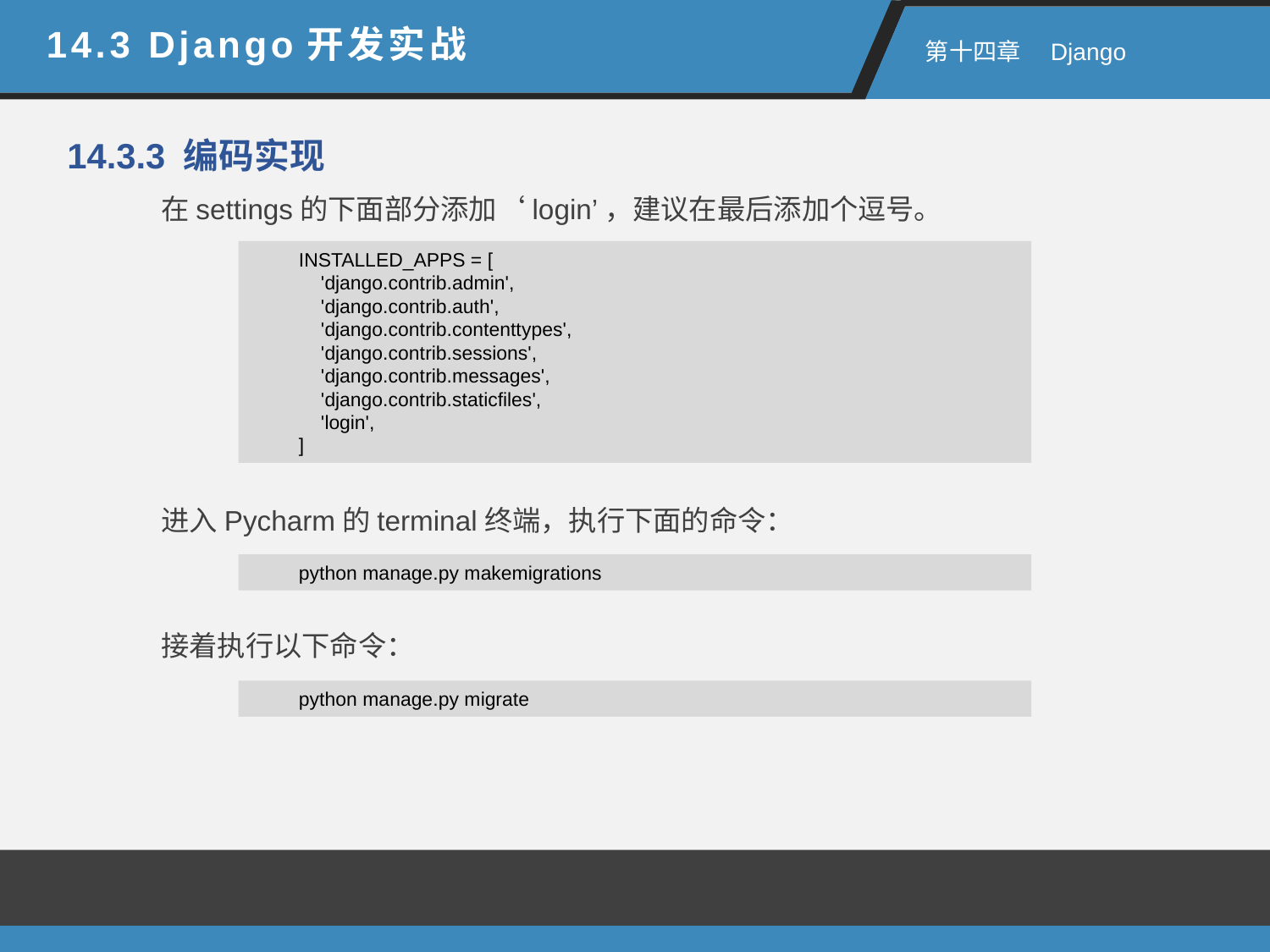

14.3 Django开发实战
  第十四章　Django
14.3.3 编码实现
在settings的下面部分添加‘login’，建议在最后添加个逗号。
INSTALLED_APPS = [
    'django.contrib.admin',
    'django.contrib.auth',
    'django.contrib.contenttypes',
    'django.contrib.sessions',
    'django.contrib.messages',
    'django.contrib.staticfiles',
    'login',
]
进入Pycharm的terminal终端，执行下面的命令：
python manage.py makemigrations
接着执行以下命令：
python manage.py migrate